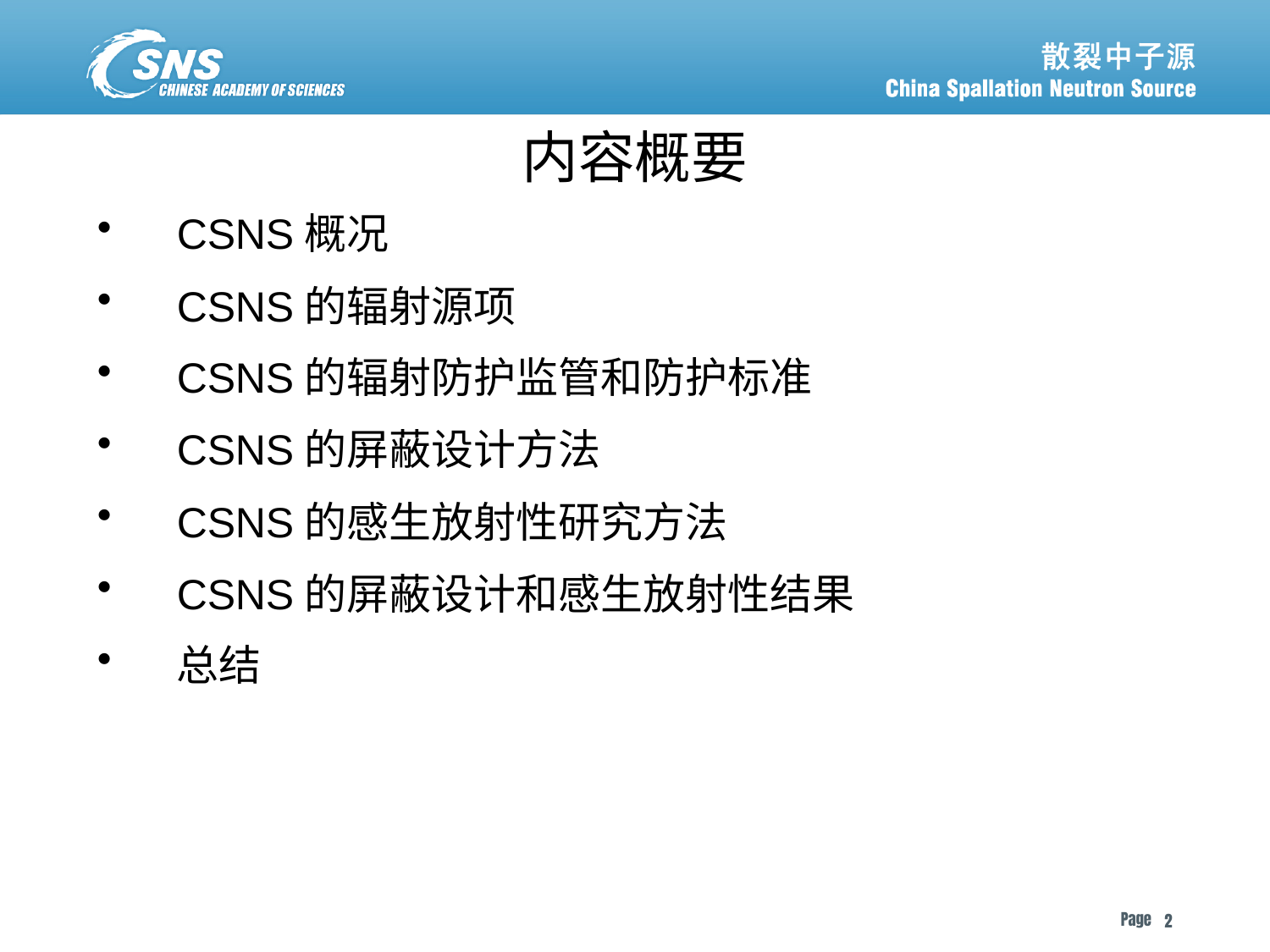

# 内容概要
CSNS概况
CSNS的辐射源项
CSNS的辐射防护监管和防护标准
CSNS的屏蔽设计方法
CSNS的感生放射性研究方法
CSNS的屏蔽设计和感生放射性结果
总结
2